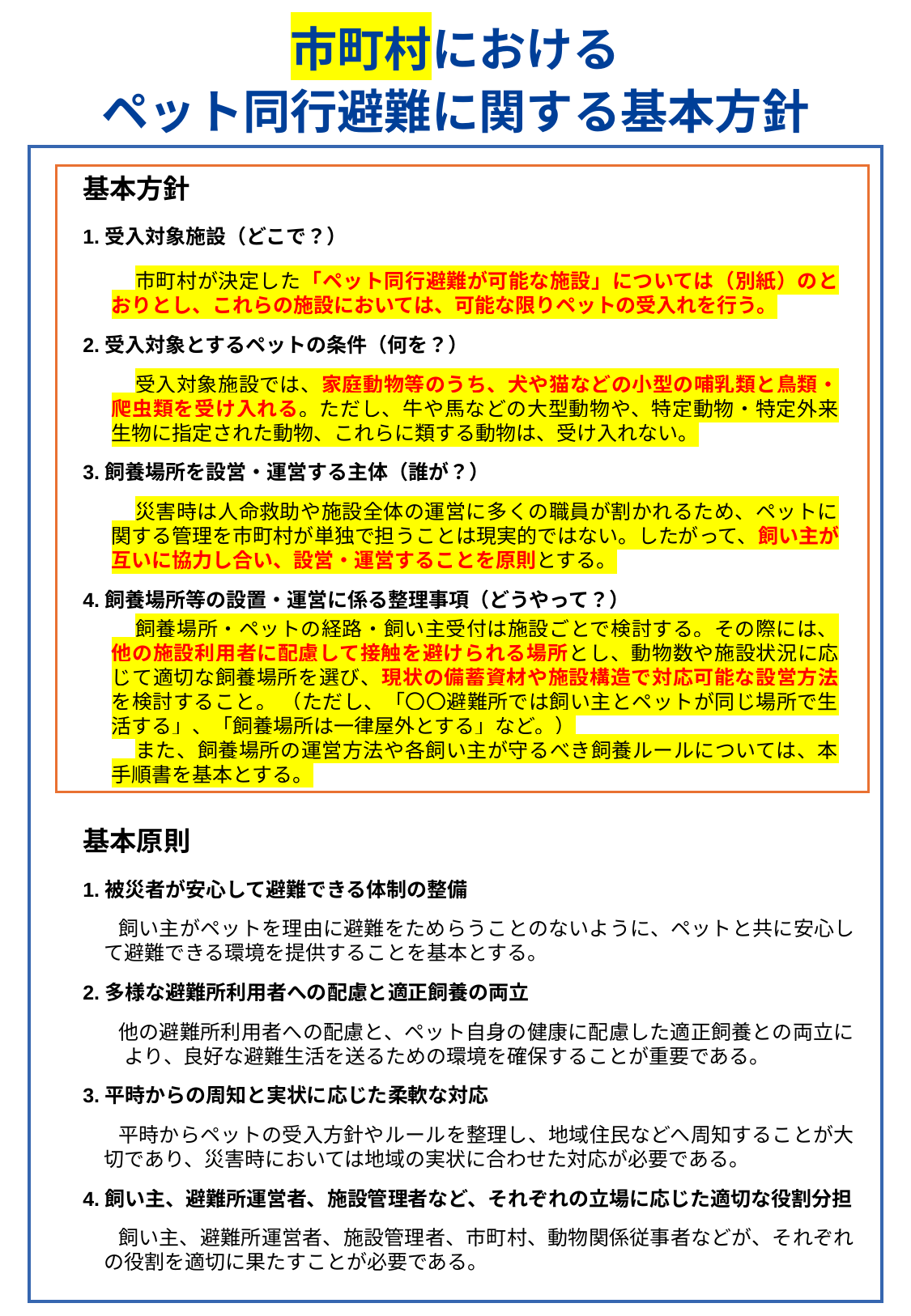

市町村における
ペット同行避難に関する基本方針

基本方針
1.受入対象施設（どこで？）
市町村が決定した「ペット同行避難が可能な施設」については（別紙）のとおりとし、これらの施設においては、可能な限りペットの受入れを行う。
2.受入対象とするペットの条件（何を？）
受入対象施設では、家庭動物等のうち、犬や猫などの小型の哺乳類と鳥類・爬虫類を受け入れる。ただし、牛や馬などの大型動物や、特定動物・特定外来生物に指定された動物、これらに類する動物は、受け入れない。
3.飼養場所を設営・運営する主体（誰が？）
災害時は人命救助や施設全体の運営に多くの職員が割かれるため、ペットに関する管理を市町村が単独で担うことは現実的ではない。したがって、飼い主が互いに協力し合い、設営・運営することを原則とする。
4.飼養場所等の設置・運営に係る整理事項（どうやって？）
飼養場所・ペットの経路・飼い主受付は施設ごとで検討する。その際には、他の施設利用者に配慮して接触を避けられる場所とし、動物数や施設状況に応じて適切な飼養場所を選び、現状の備蓄資材や施設構造で対応可能な設営方法を検討すること。 （ただし、「〇〇避難所では飼い主とペットが同じ場所で生活する」、「飼養場所は一律屋外とする」など。）
また、飼養場所の運営方法や各飼い主が守るべき飼養ルールについては、本手順書を基本とする。
基本原則
1.被災者が安心して避難できる体制の整備
飼い主がペットを理由に避難をためらうことのないように、ペットと共に安心して避難できる環境を提供することを基本とする。
2.多様な避難所利用者への配慮と適正飼養の両立
他の避難所利用者への配慮と、ペット自身の健康に配慮した適正飼養との両立に　より、良好な避難生活を送るための環境を確保することが重要である。
3.平時からの周知と実状に応じた柔軟な対応
平時からペットの受入方針やルールを整理し、地域住民などへ周知することが大切であり、災害時においては地域の実状に合わせた対応が必要である。
4.飼い主、避難所運営者、施設管理者など、それぞれの立場に応じた適切な役割分担
飼い主、避難所運営者、施設管理者、市町村、動物関係従事者などが、それぞれの役割を適切に果たすことが必要である。